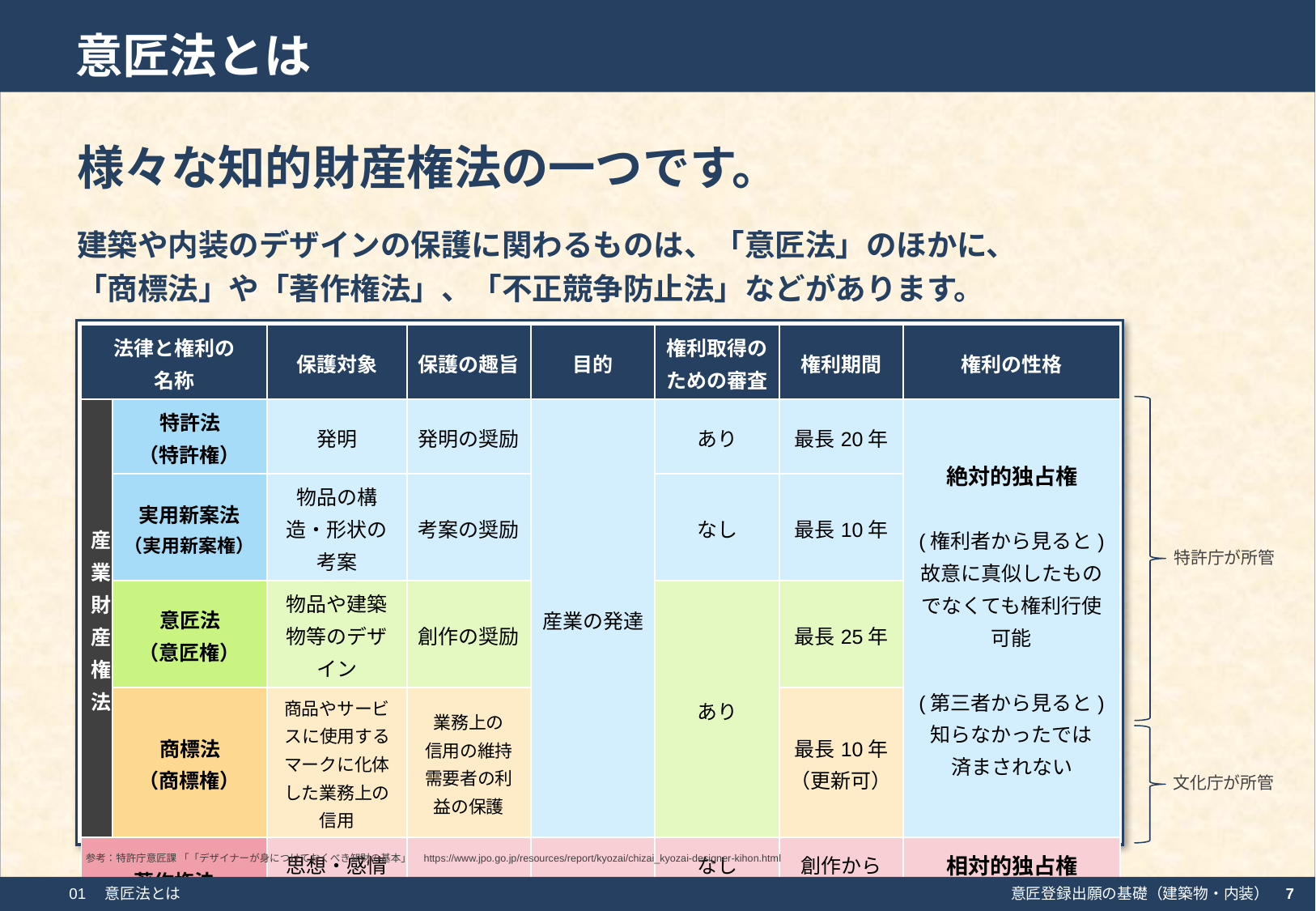

意匠法とは
様々な知的財産権法の一つです。
建築や内装のデザインの保護に関わるものは、「意匠法」のほかに、
「商標法」や「著作権法」、「不正競争防止法」などがあります。

| 法律と権利の 名称 |  | 保護対象 | 保護の趣旨 | 目的 | 権利取得のための審査 | 権利期間 | 権利の性格 |
| --- | --- | --- | --- | --- | --- | --- | --- |
| 産業財産権法 | 特許法 （特許権） | 発明 | 発明の奨励 | 産業の発達 | あり | 最長20年 | 絶対的独占権 (権利者から見ると) 故意に真似したものでなくても権利行使可能 (第三者から見ると) 知らなかったでは 済まされない |
|  | 実用新案法 （実用新案権） | 物品の構造・形状の考案 | 考案の奨励 |  | なし | 最長10年 |  |
|  | 意匠法 （意匠権） | 物品や建築物等のデザイン | 創作の奨励 |  | あり | 最長25年 |  |
|  | 商標法 （商標権） | 商品やサービスに使用するマークに化体した業務上の信用 | 業務上の 信用の維持 需要者の利益の保護 |  |  | 最長10年 （更新可） |  |
| 著作権法 （著作権） |  | 思想・感情の創作的な表現 | 創作の奨励 | 文化の発展 | なし （自動的に発生） | 創作から 創作者の 死後70年 | 相対的独占権 独自の創作には権利が及ばない |

特許庁が所管

文化庁が所管
参考：特許庁意匠課 「「デザイナーが身につけておくべき知財の基本」　https://www.jpo.go.jp/resources/report/kyozai/chizai_kyozai-designer-kihon.html

7
01　意匠法とは
意匠登録出願の基礎（建築物・内装）